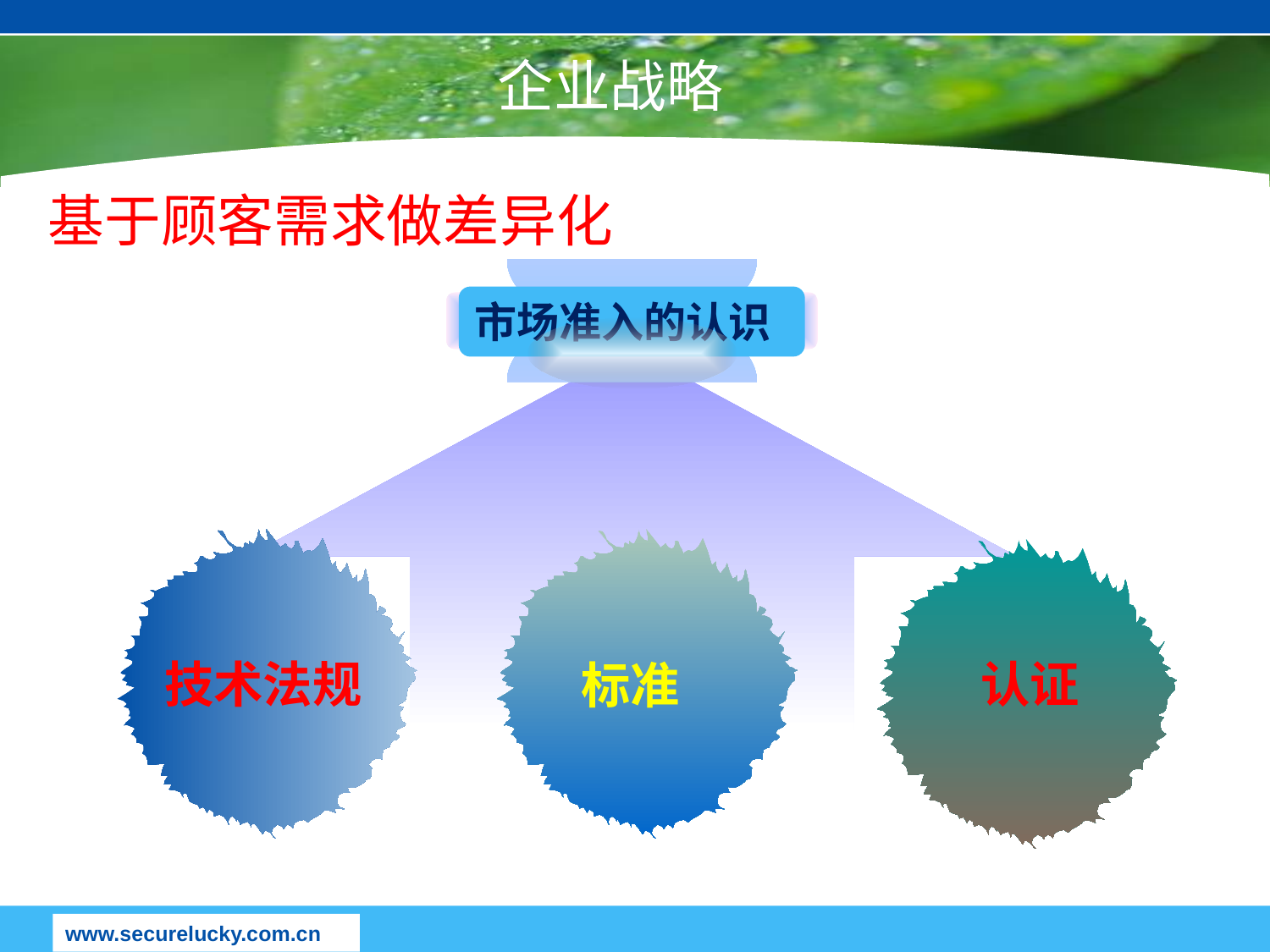

企业战略
基于顾客需求做差异化

市场准入的认识

   技术法规
      认证
       标准
www.themegallery.com
www.securelucky.com.cn